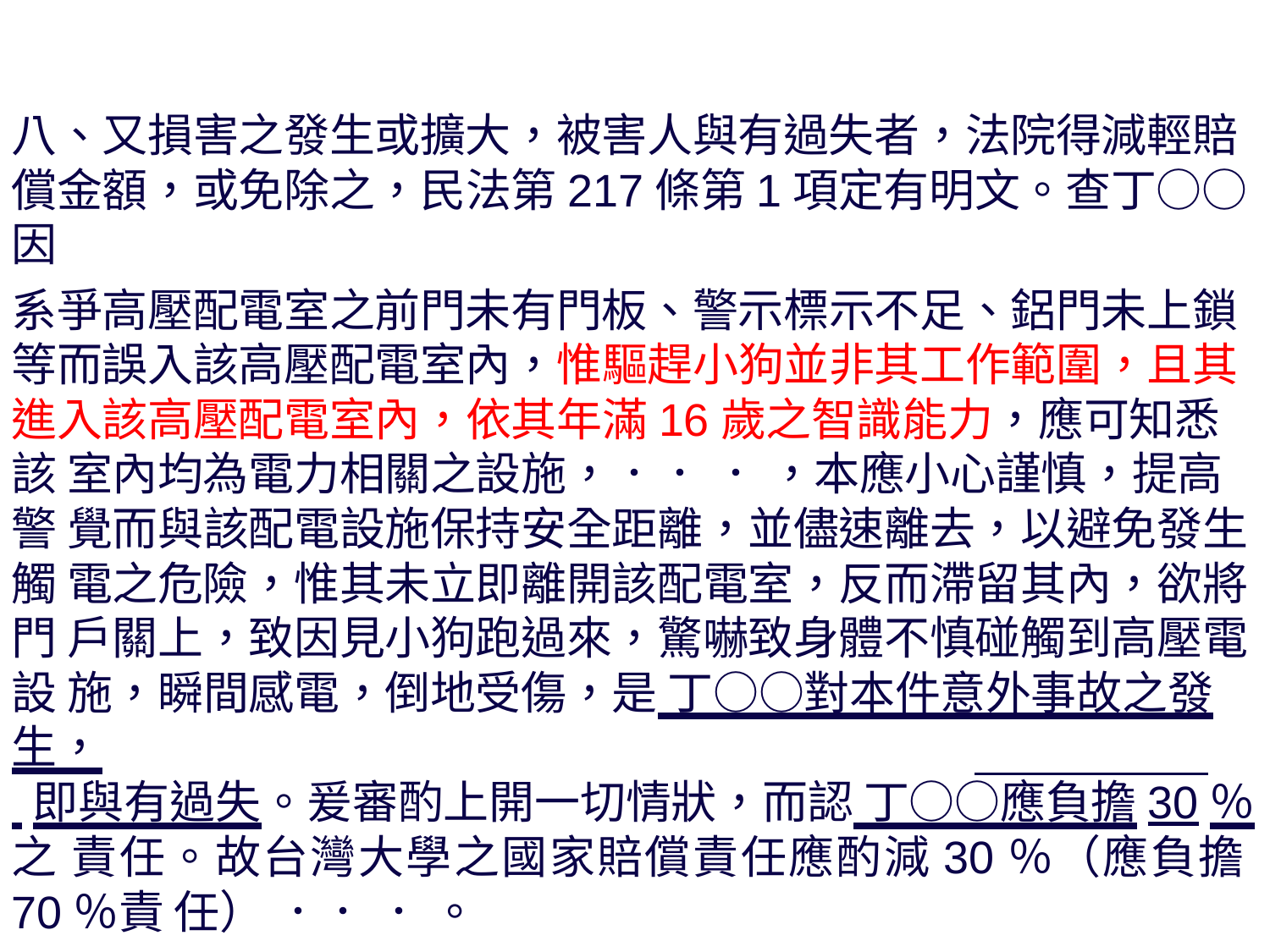

八、又損害之發生或擴大，被害人與有過失者，法院得減輕賠
償金額，或免除之，民法第217條第1項定有明文。查丁○○因
系爭高壓配電室之前門未有門板、警示標示不足、鋁門未上鎖 等而誤入該高壓配電室內，惟驅趕小狗並非其工作範圍，且其 進入該高壓配電室內，依其年滿16歲之智識能力，應可知悉該 室內均為電力相關之設施，．． ． ，本應小心謹慎，提高警 覺而與該配電設施保持安全距離，並儘速離去，以避免發生觸 電之危險，惟其未立即離開該配電室，反而滯留其內，欲將門 戶關上，致因見小狗跑過來，驚嚇致身體不慎碰觸到高壓電設 施，瞬間感電，倒地受傷，是 丁○○對本件意外事故之發生，
 即與有過失。爰審酌上開一切情狀，而認 丁○○應負擔30％之 責任。故台灣大學之國家賠償責任應酌減30％（應負擔70％責 任） ．． ． 。